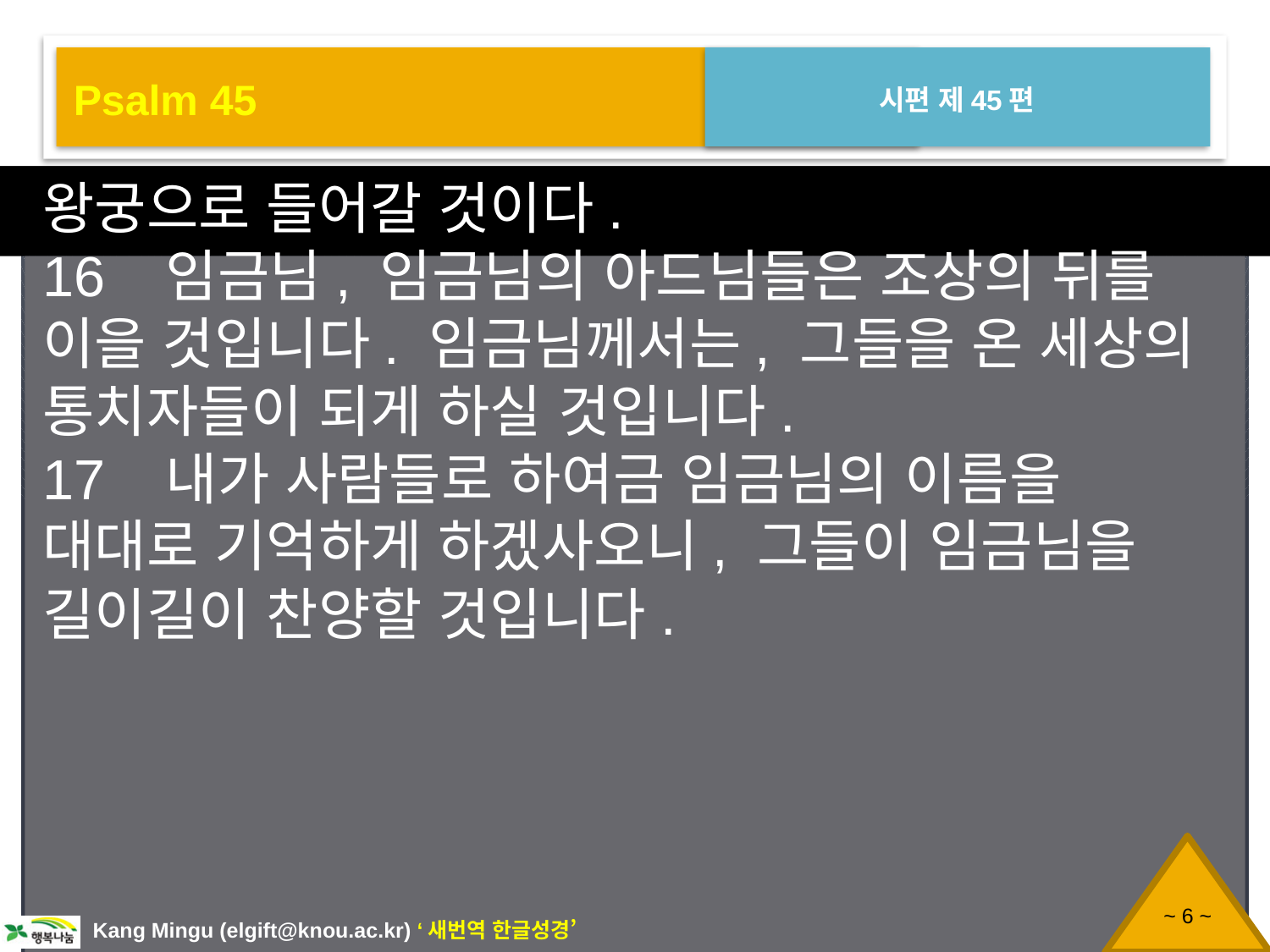

Psalm 45
시편 제45편
왕궁으로 들어갈 것이다.
16   임금님, 임금님의 아드님들은 조상의 뒤를 이을 것입니다. 임금님께서는, 그들을 온 세상의 통치자들이 되게 하실 것입니다.
17   내가 사람들로 하여금 임금님의 이름을 대대로 기억하게 하겠사오니, 그들이 임금님을 길이길이 찬양할 것입니다.